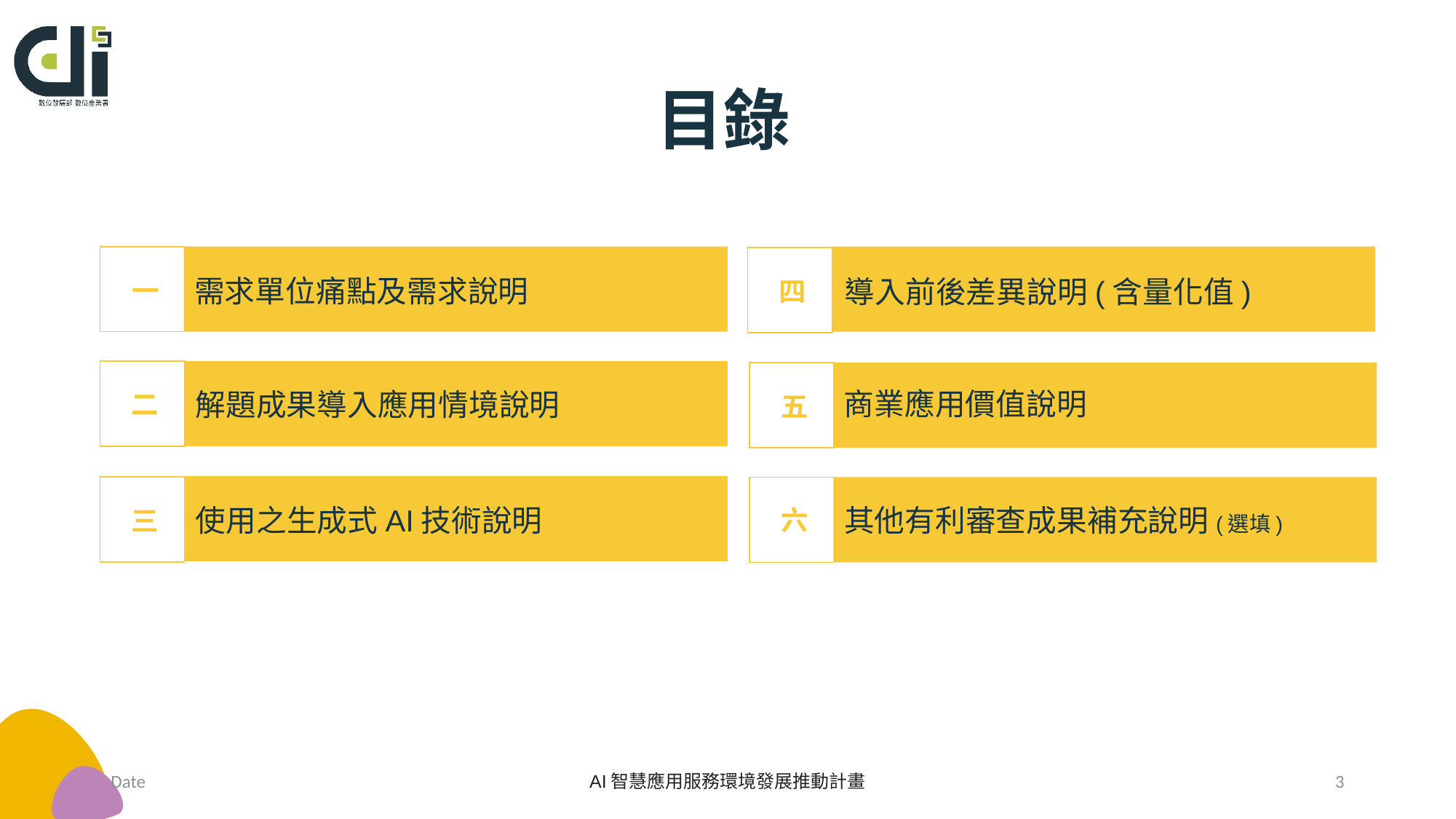

# 目錄

一

四
需求單位痛點及需求說明
導入前後差異說明(含量化值)

二

商業應用價值說明
五
解題成果導入應用情境說明

三

其他有利審查成果補充說明(選填)
六
使用之生成式AI技術說明
Date
AI智慧應用服務環境發展推動計畫
3